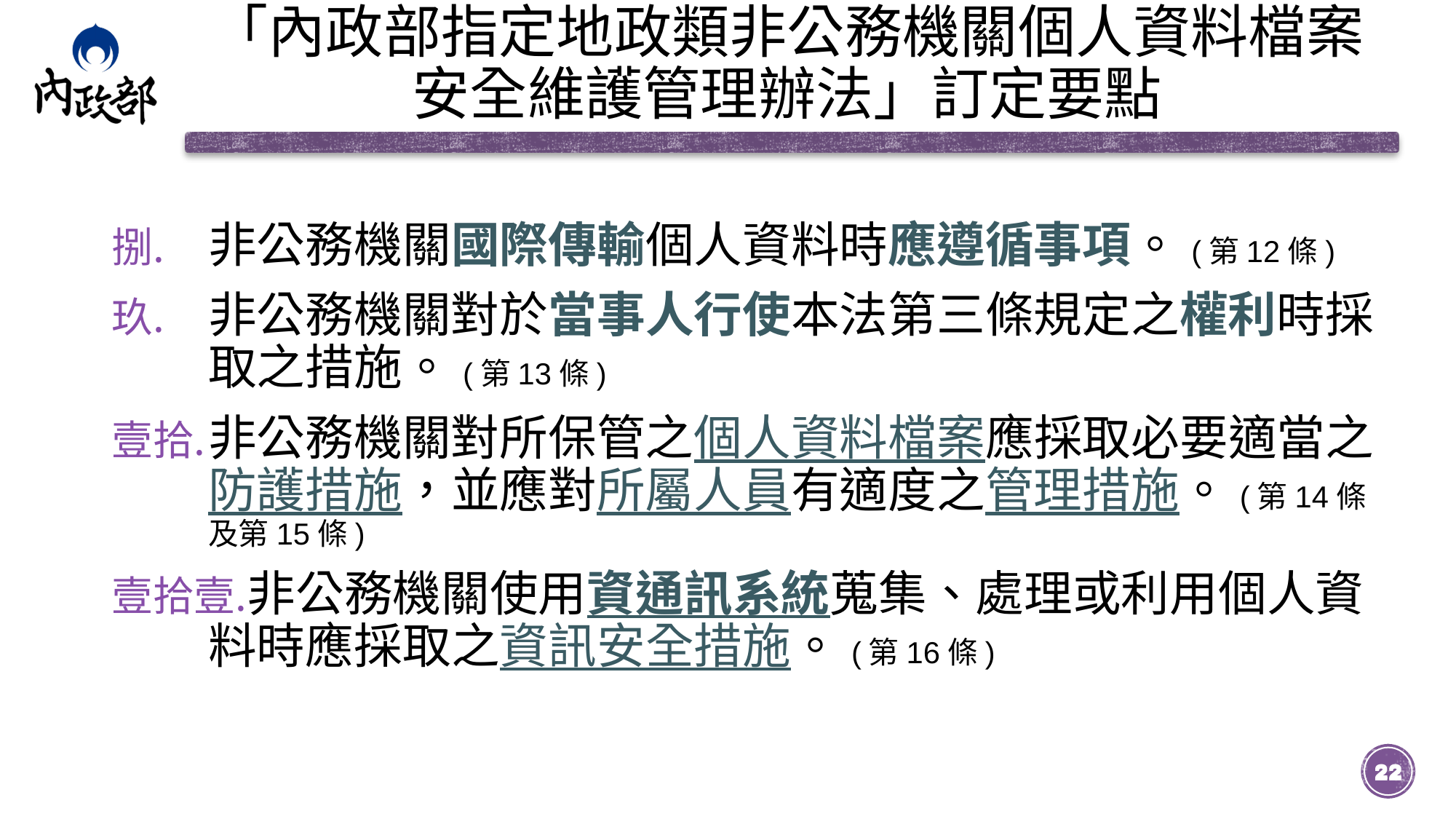

# 「內政部指定地政類非公務機關個人資料檔案安全維護管理辦法」訂定要點
非公務機關國際傳輸個人資料時應遵循事項。(第12條)
非公務機關對於當事人行使本法第三條規定之權利時採取之措施。(第13條)
非公務機關對所保管之個人資料檔案應採取必要適當之防護措施，並應對所屬人員有適度之管理措施。(第14條及第15條)
非公務機關使用資通訊系統蒐集、處理或利用個人資料時應採取之資訊安全措施。(第16條)
22